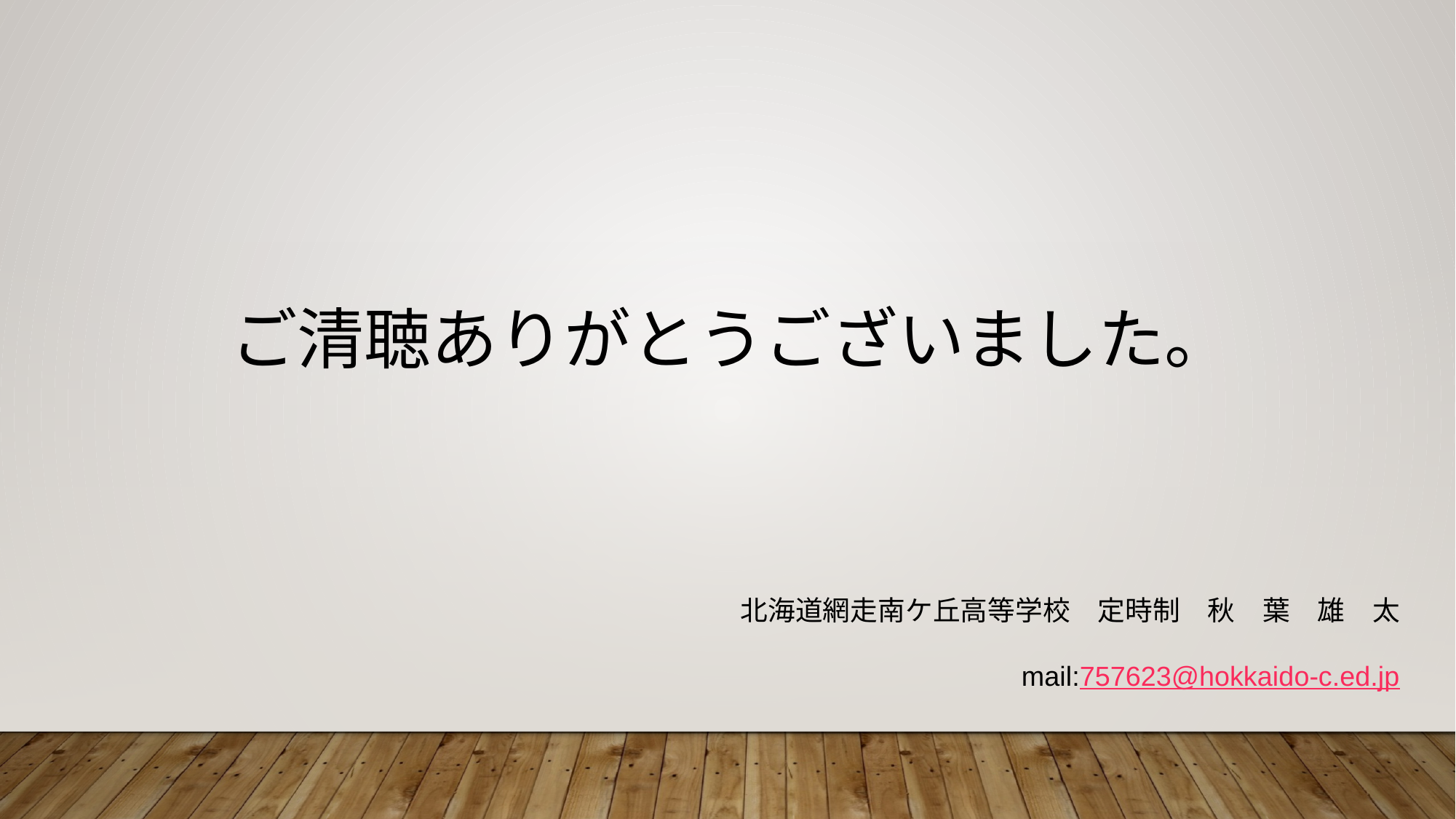

ご清聴ありがとうございました。
北海道網走南ケ丘高等学校　定時制　秋　葉　雄　太

　　　　　　　　　　　　　　　　　　　　mail:757623@hokkaido-c.ed.jp